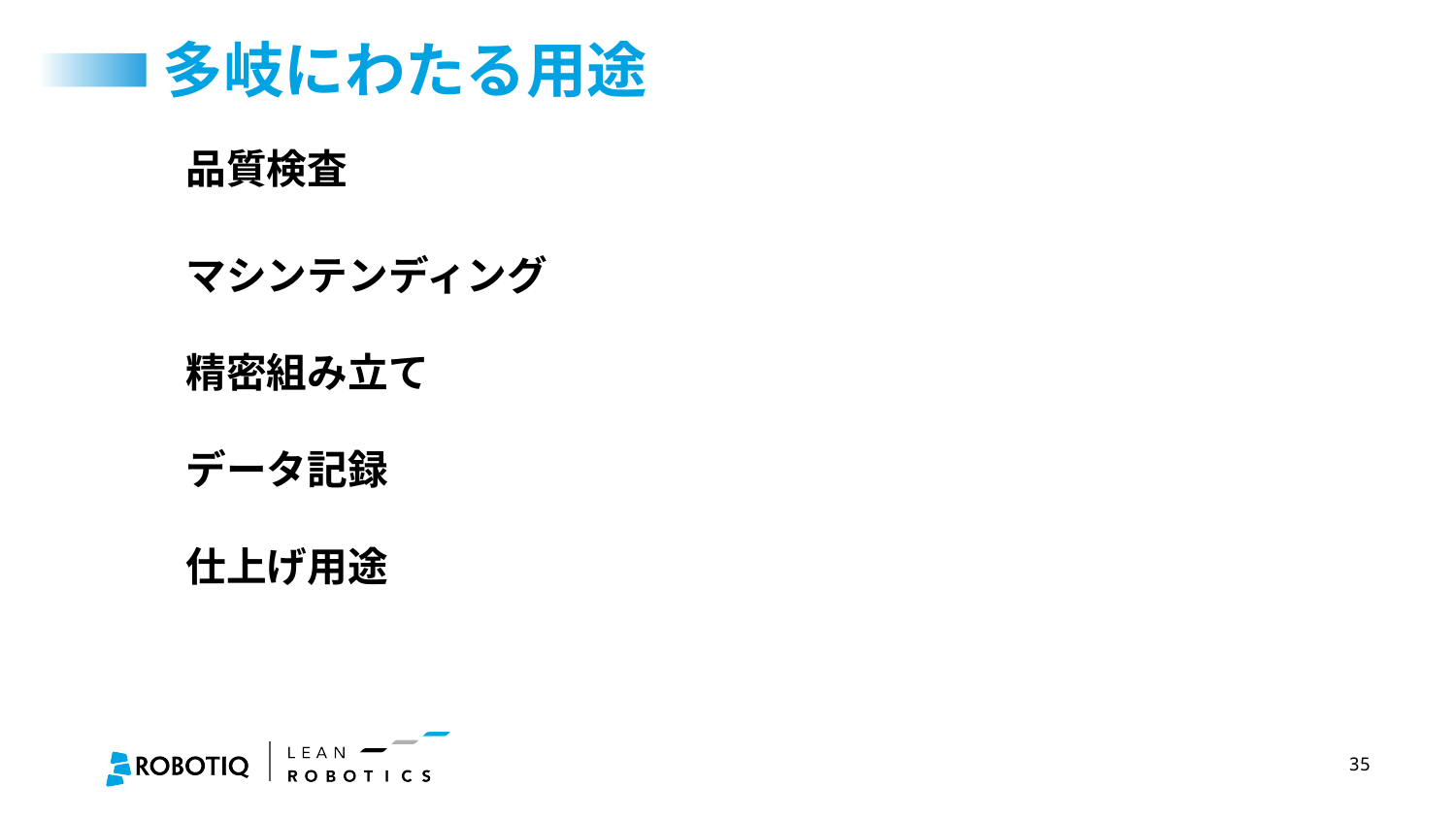

# 多岐にわたる用途
品質検査

マシンテンディング

精密組み立て

データ記録

仕上げ用途
35